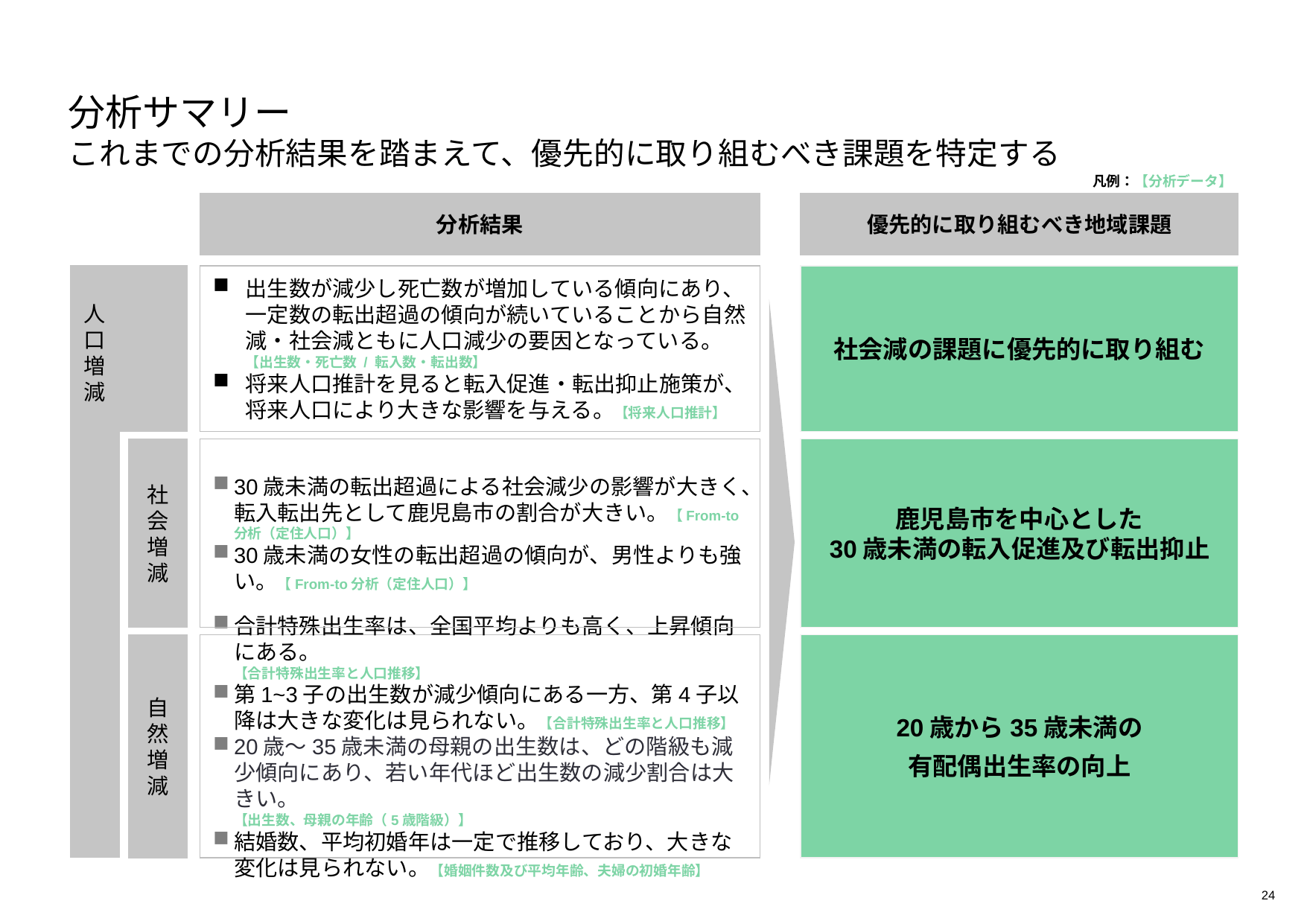

# 分析サマリー これまでの分析結果を踏まえて、優先的に取り組むべき課題を特定する
凡例：【分析データ】
分析結果
優先的に取り組むべき地域課題

人口増減

出生数が減少し死亡数が増加している傾向にあり、一定数の転出超過の傾向が続いていることから自然減・社会減ともに人口減少の要因となっている。【出生数・死亡数 / 転入数・転出数】
将来人口推計を見ると転入促進・転出抑止施策が、将来人口により大きな影響を与える。【将来人口推計】
社会減の課題に優先的に取り組む
社会増減
30歳未満の転出超過による社会減少の影響が大きく、転入転出先として鹿児島市の割合が大きい。【From-to分析（定住人口）】
30歳未満の女性の転出超過の傾向が、男性よりも強い。【From-to分析（定住人口）】
鹿児島市を中心とした
30歳未満の転入促進及び転出抑止

自然増減
合計特殊出生率は、全国平均よりも高く、上昇傾向にある。
【合計特殊出生率と人口推移】
第1~3子の出生数が減少傾向にある一方、第4子以降は大きな変化は見られない。【合計特殊出生率と人口推移】
20歳～35歳未満の母親の出生数は、どの階級も減少傾向にあり、若い年代ほど出生数の減少割合は大きい。
【出生数、母親の年齢（5歳階級）】
結婚数、平均初婚年は一定で推移しており、大きな変化は見られない。【婚姻件数及び平均年齢、夫婦の初婚年齢】
20歳から35歳未満の
有配偶出生率の向上